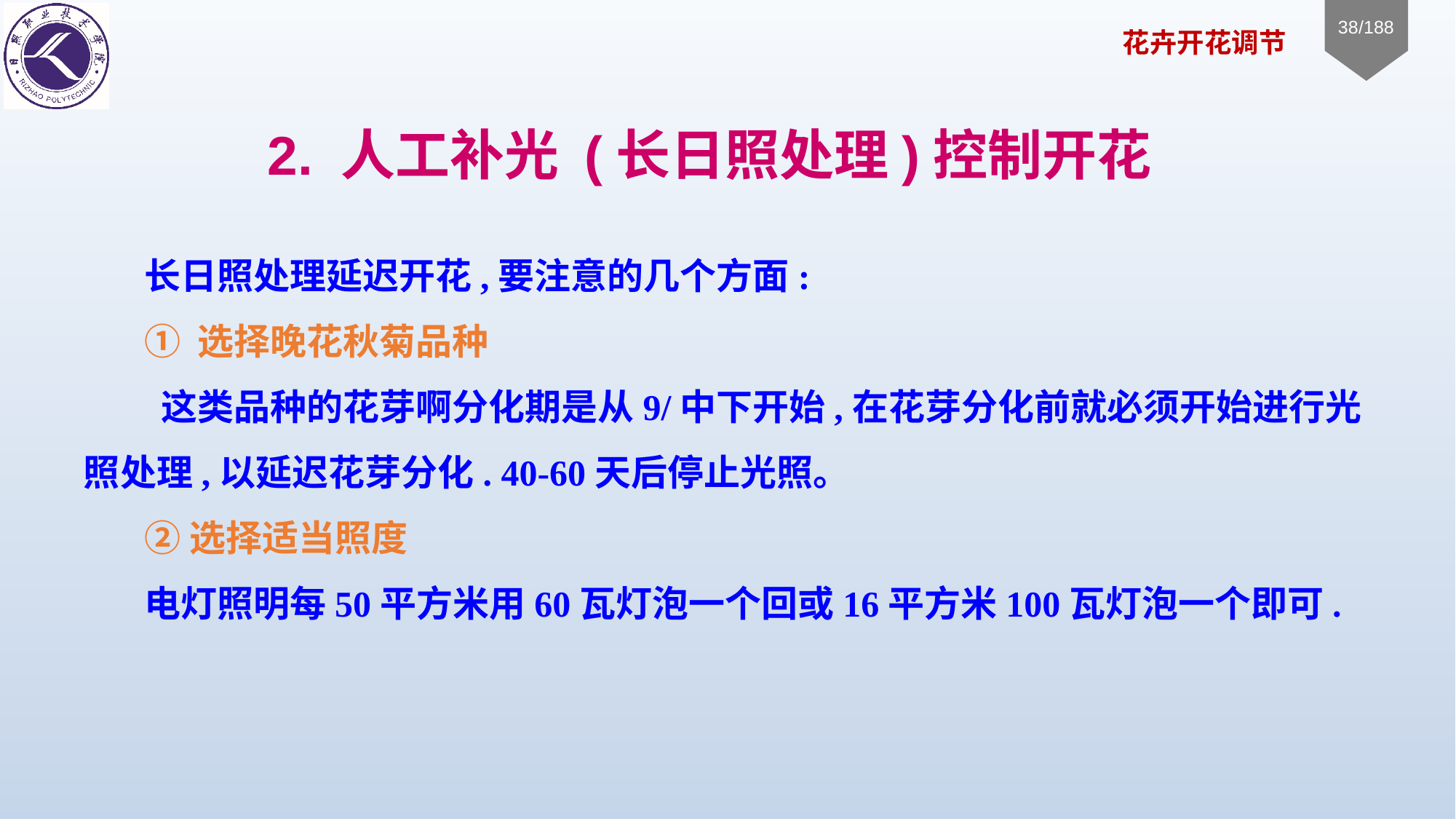

# 2. 人工补光 (长日照处理)控制开花
长日照处理延迟开花,要注意的几个方面:
① 选择晚花秋菊品种
 这类品种的花芽啊分化期是从9/中下开始,在花芽分化前就必须开始进行光照处理,以延迟花芽分化. 40-60天后停止光照。
②选择适当照度
电灯照明每50平方米用60瓦灯泡一个回或16平方米100瓦灯泡一个即可.